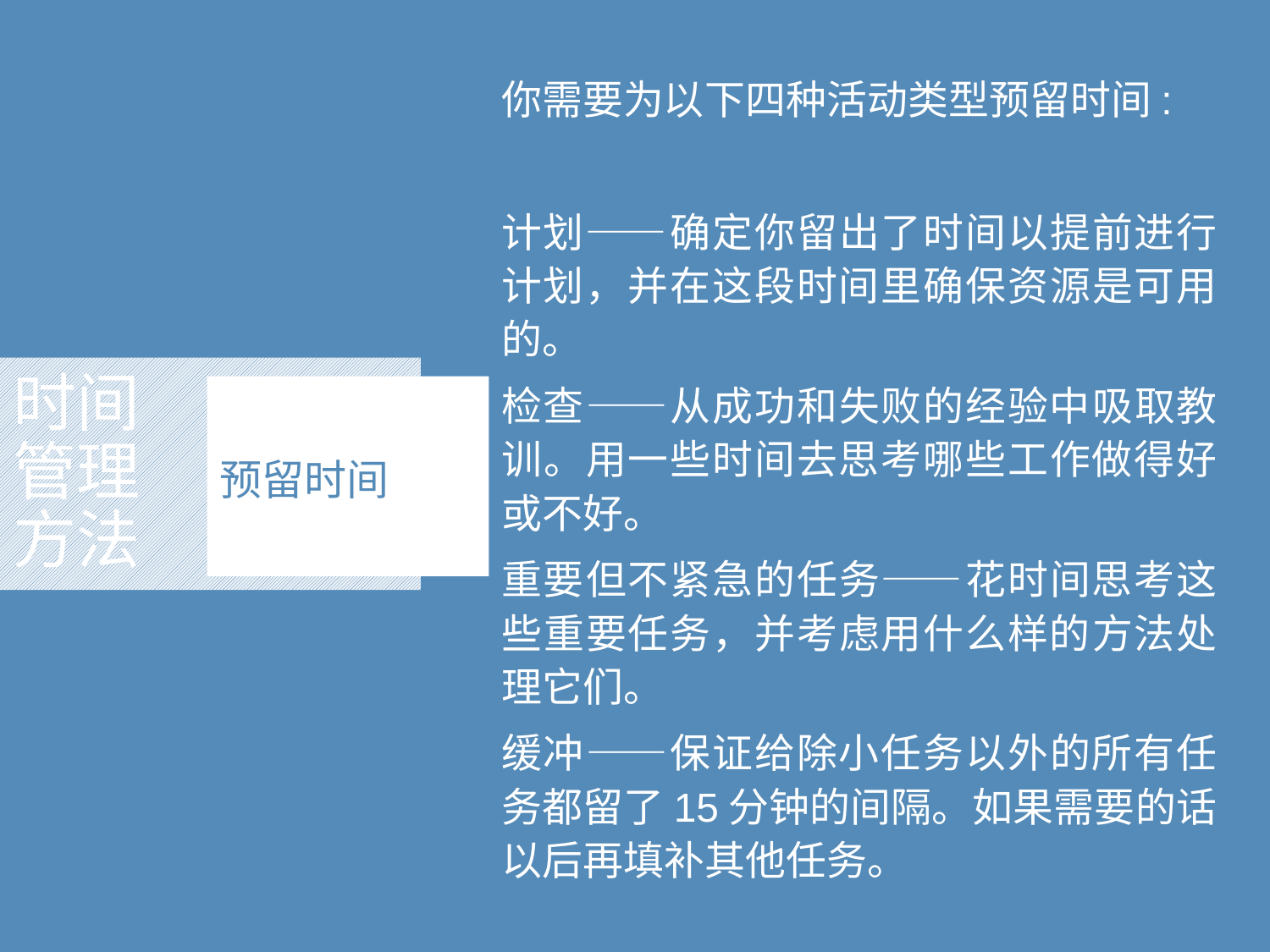

你需要为以下四种活动类型预留时间:

计划——确定你留出了时间以提前进行计划，并在这段时间里确保资源是可用的。
检查——从成功和失败的经验中吸取教训。用一些时间去思考哪些工作做得好或不好。
重要但不紧急的任务——花时间思考这些重要任务，并考虑用什么样的方法处理它们。
缓冲——保证给除小任务以外的所有任务都留了15分钟的间隔。如果需要的话以后再填补其他任务。
# 时间 管理 方法
预留时间